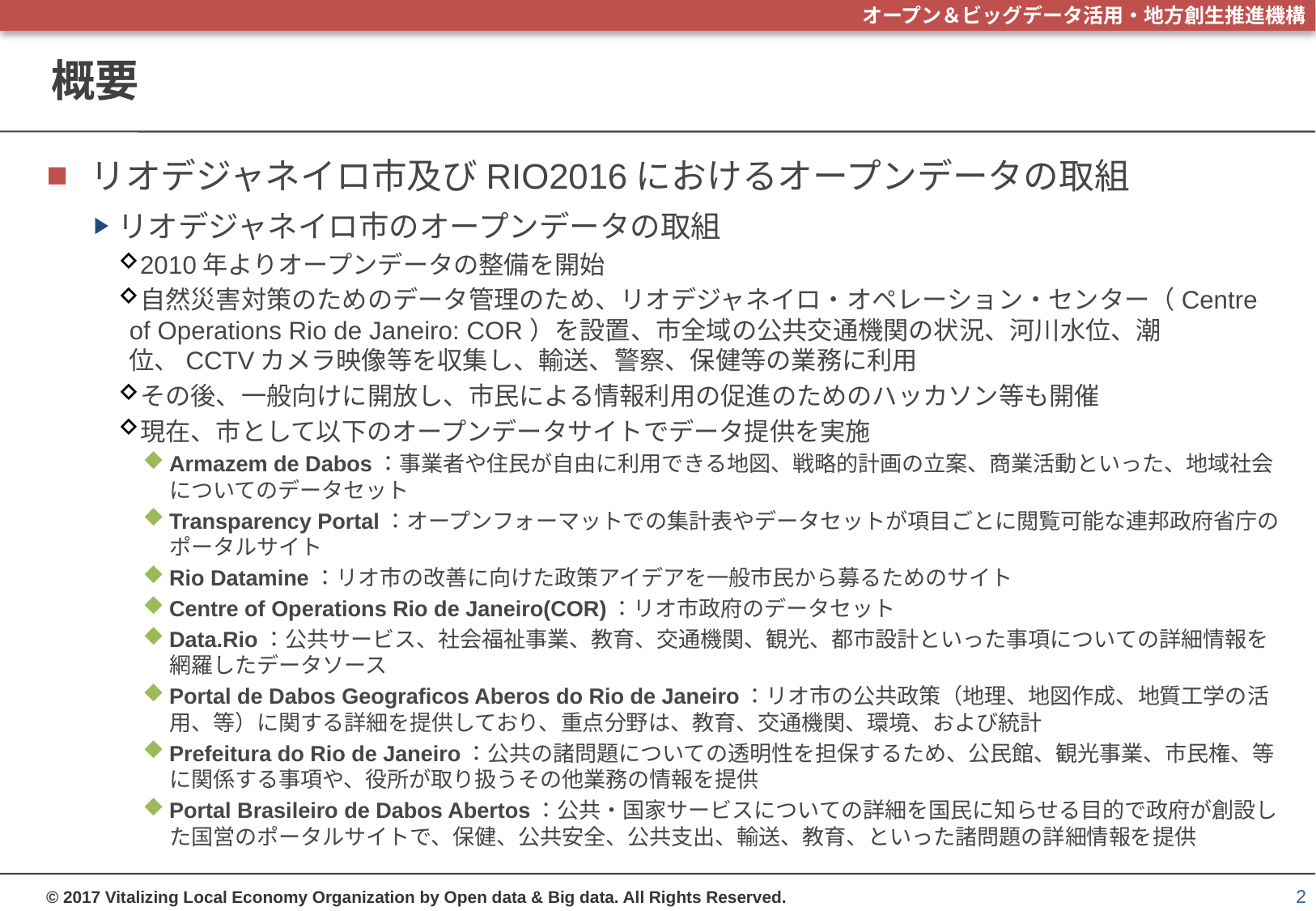

# 概要
リオデジャネイロ市及びRIO2016におけるオープンデータの取組
リオデジャネイロ市のオープンデータの取組
2010年よりオープンデータの整備を開始
自然災害対策のためのデータ管理のため、リオデジャネイロ・オペレーション・センター（Centre of Operations Rio de Janeiro: COR）を設置、市全域の公共交通機関の状況、河川水位、潮位、CCTVカメラ映像等を収集し、輸送、警察、保健等の業務に利用
その後、一般向けに開放し、市民による情報利用の促進のためのハッカソン等も開催
現在、市として以下のオープンデータサイトでデータ提供を実施
Armazem de Dabos：事業者や住民が自由に利用できる地図、戦略的計画の立案、商業活動といった、地域社会についてのデータセット
Transparency Portal：オープンフォーマットでの集計表やデータセットが項目ごとに閲覧可能な連邦政府省庁のポータルサイト
Rio Datamine：リオ市の改善に向けた政策アイデアを一般市民から募るためのサイト
Centre of Operations Rio de Janeiro(COR)：リオ市政府のデータセット
Data.Rio：公共サービス、社会福祉事業、教育、交通機関、観光、都市設計といった事項についての詳細情報を網羅したデータソース
Portal de Dabos Geograficos Aberos do Rio de Janeiro：リオ市の公共政策（地理、地図作成、地質工学の活用、等）に関する詳細を提供しており、重点分野は、教育、交通機関、環境、および統計
Prefeitura do Rio de Janeiro：公共の諸問題についての透明性を担保するため、公民館、観光事業、市民権、等に関係する事項や、役所が取り扱うその他業務の情報を提供
Portal Brasileiro de Dabos Abertos：公共・国家サービスについての詳細を国民に知らせる目的で政府が創設した国営のポータルサイトで、保健、公共安全、公共支出、輸送、教育、といった諸問題の詳細情報を提供
2